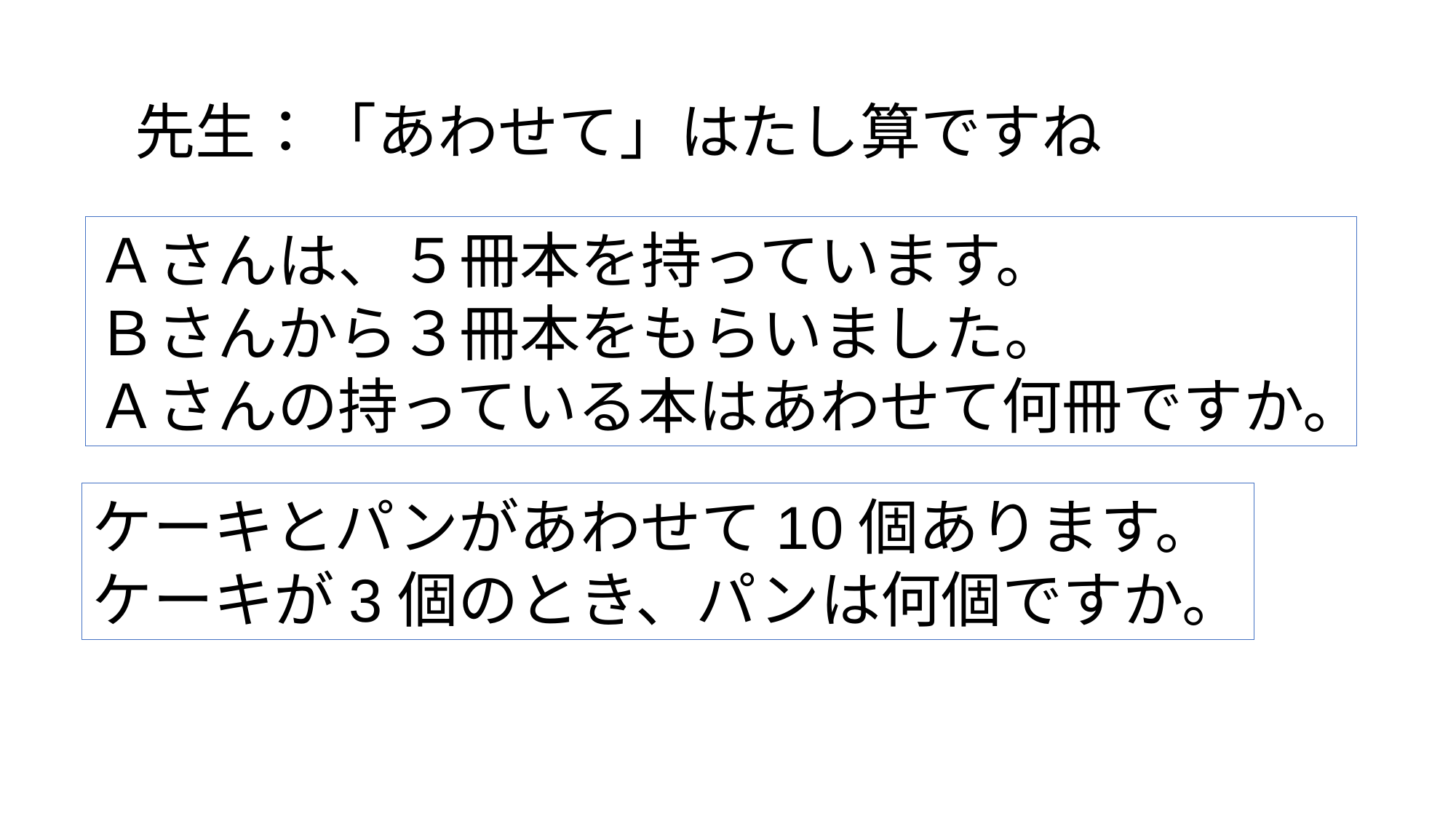

先生：「あわせて」はたし算ですね
Ａさんは、５冊本を持っています。
Ｂさんから３冊本をもらいました。
Ａさんの持っている本はあわせて何冊ですか。
ケーキとパンがあわせて10個あります。
ケーキが3個のとき、パンは何個ですか。